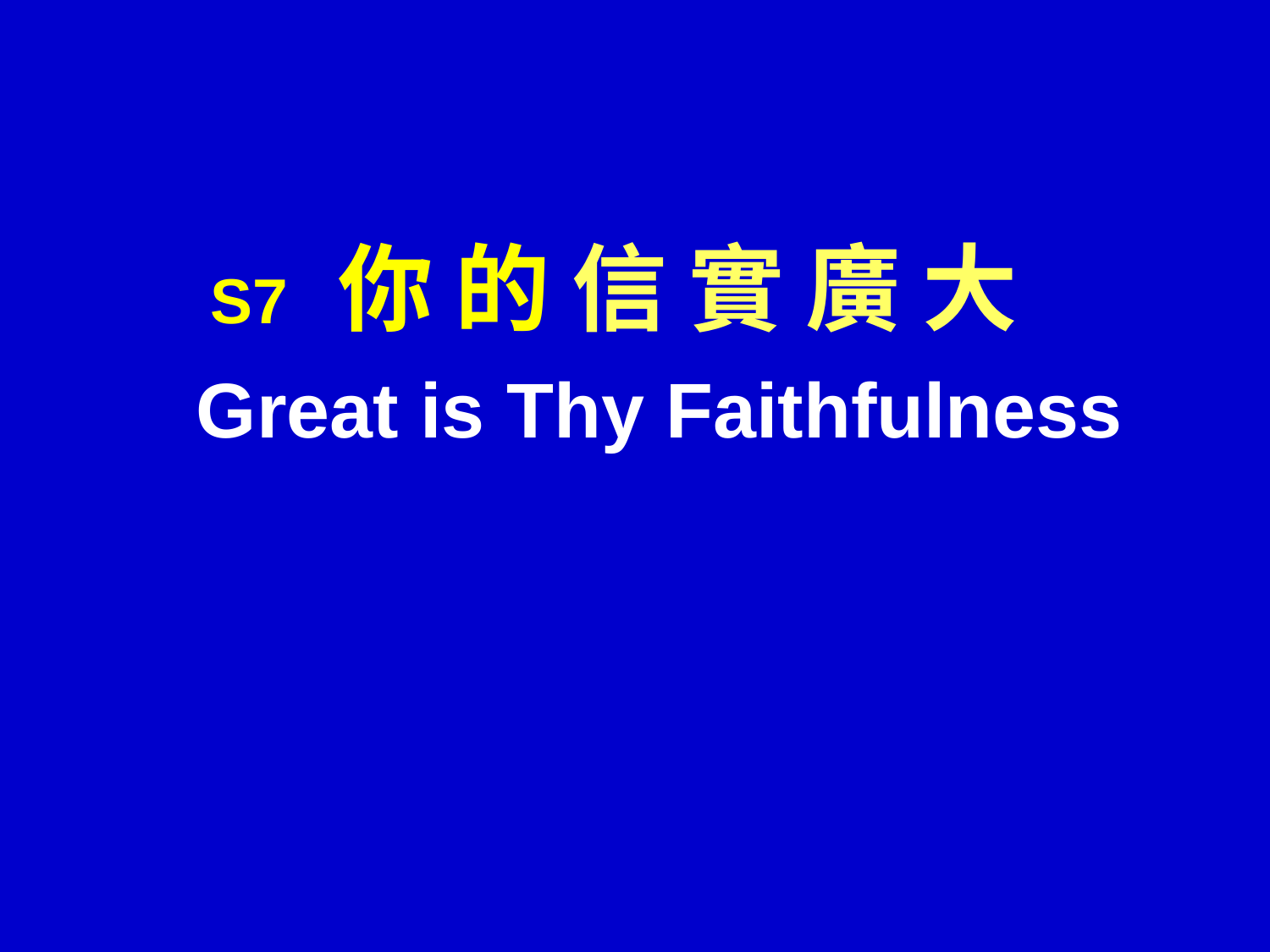

S7  你 的 信 實 廣 大 
 Great is Thy Faithfulness